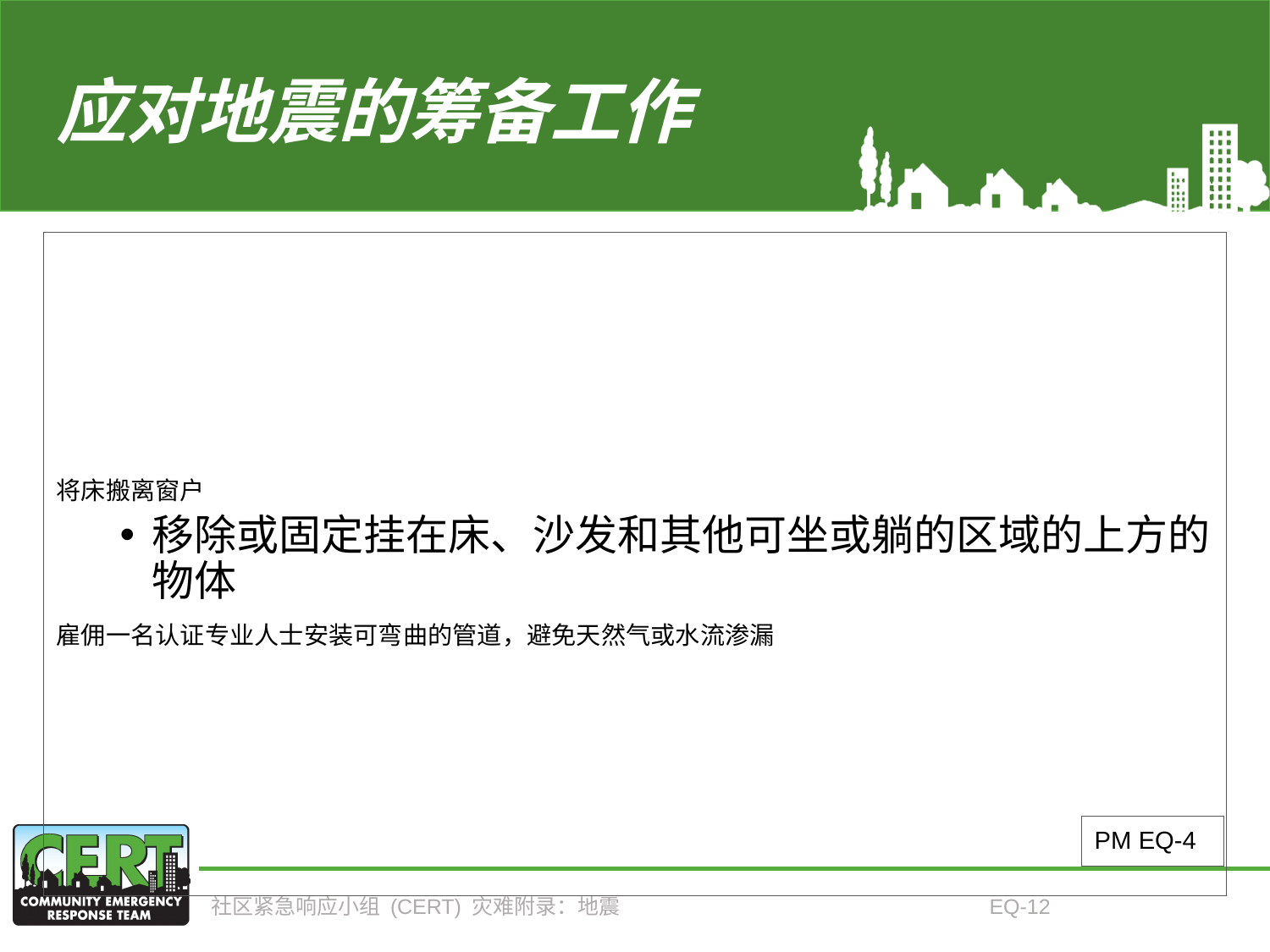

# 应对地震的筹备工作
将床搬离窗户
移除或固定挂在床、沙发和其他可坐或躺的区域的上方的物体
雇佣一名认证专业人士安装可弯曲的管道，避免天然气或水流渗漏
PM EQ-4
社区紧急响应小组 (CERT) 灾难附录：地震
EQ-12